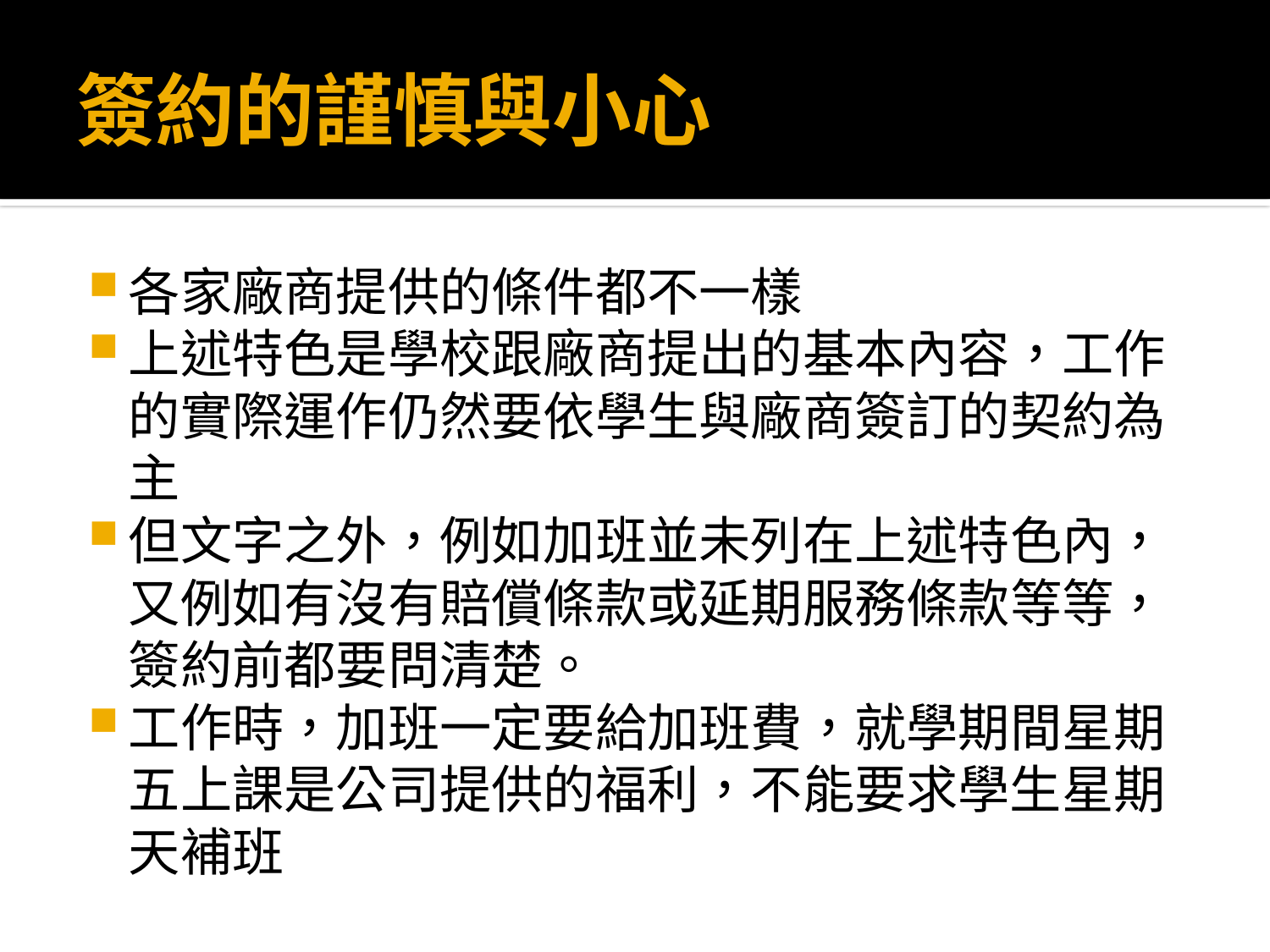

# 簽約的謹慎與小心
各家廠商提供的條件都不一樣
上述特色是學校跟廠商提出的基本內容，工作的實際運作仍然要依學生與廠商簽訂的契約為主
但文字之外，例如加班並未列在上述特色內，又例如有沒有賠償條款或延期服務條款等等，簽約前都要問清楚。
工作時，加班一定要給加班費，就學期間星期五上課是公司提供的福利，不能要求學生星期天補班